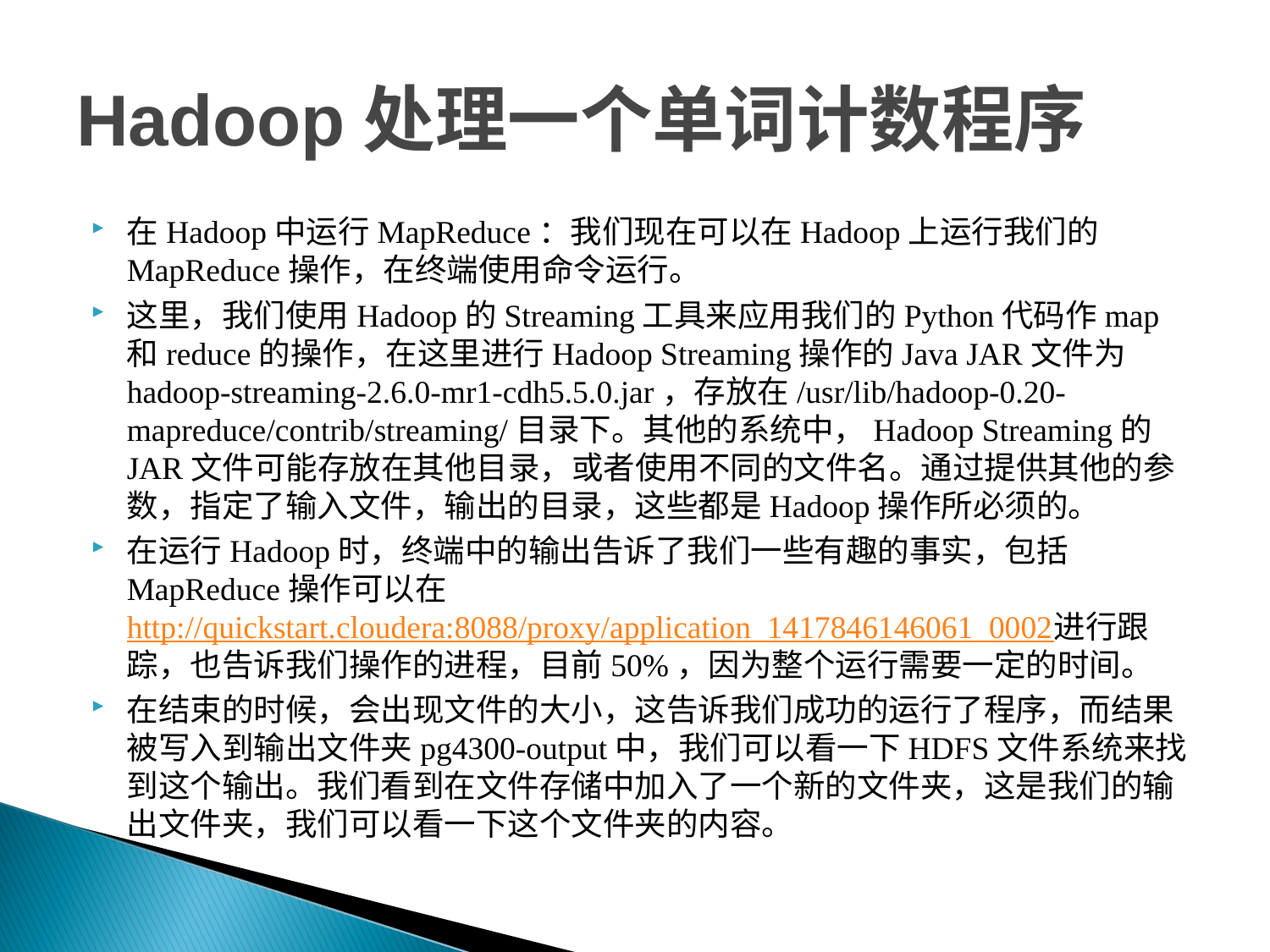

# Hadoop处理一个单词计数程序
在Hadoop中运行MapReduce：我们现在可以在Hadoop上运行我们的MapReduce操作，在终端使用命令运行。
这里，我们使用Hadoop的Streaming工具来应用我们的Python代码作map和reduce的操作，在这里进行Hadoop Streaming操作的Java JAR文件为hadoop-streaming-2.6.0-mr1-cdh5.5.0.jar，存放在/usr/lib/hadoop-0.20-mapreduce/contrib/streaming/目录下。其他的系统中，Hadoop Streaming的JAR文件可能存放在其他目录，或者使用不同的文件名。通过提供其他的参数，指定了输入文件，输出的目录，这些都是Hadoop操作所必须的。
在运行Hadoop时，终端中的输出告诉了我们一些有趣的事实，包括MapReduce操作可以在http://quickstart.cloudera:8088/proxy/application_1417846146061_0002进行跟踪，也告诉我们操作的进程，目前50%，因为整个运行需要一定的时间。
在结束的时候，会出现文件的大小，这告诉我们成功的运行了程序，而结果被写入到输出文件夹pg4300-output中，我们可以看一下HDFS文件系统来找到这个输出。我们看到在文件存储中加入了一个新的文件夹，这是我们的输出文件夹，我们可以看一下这个文件夹的内容。